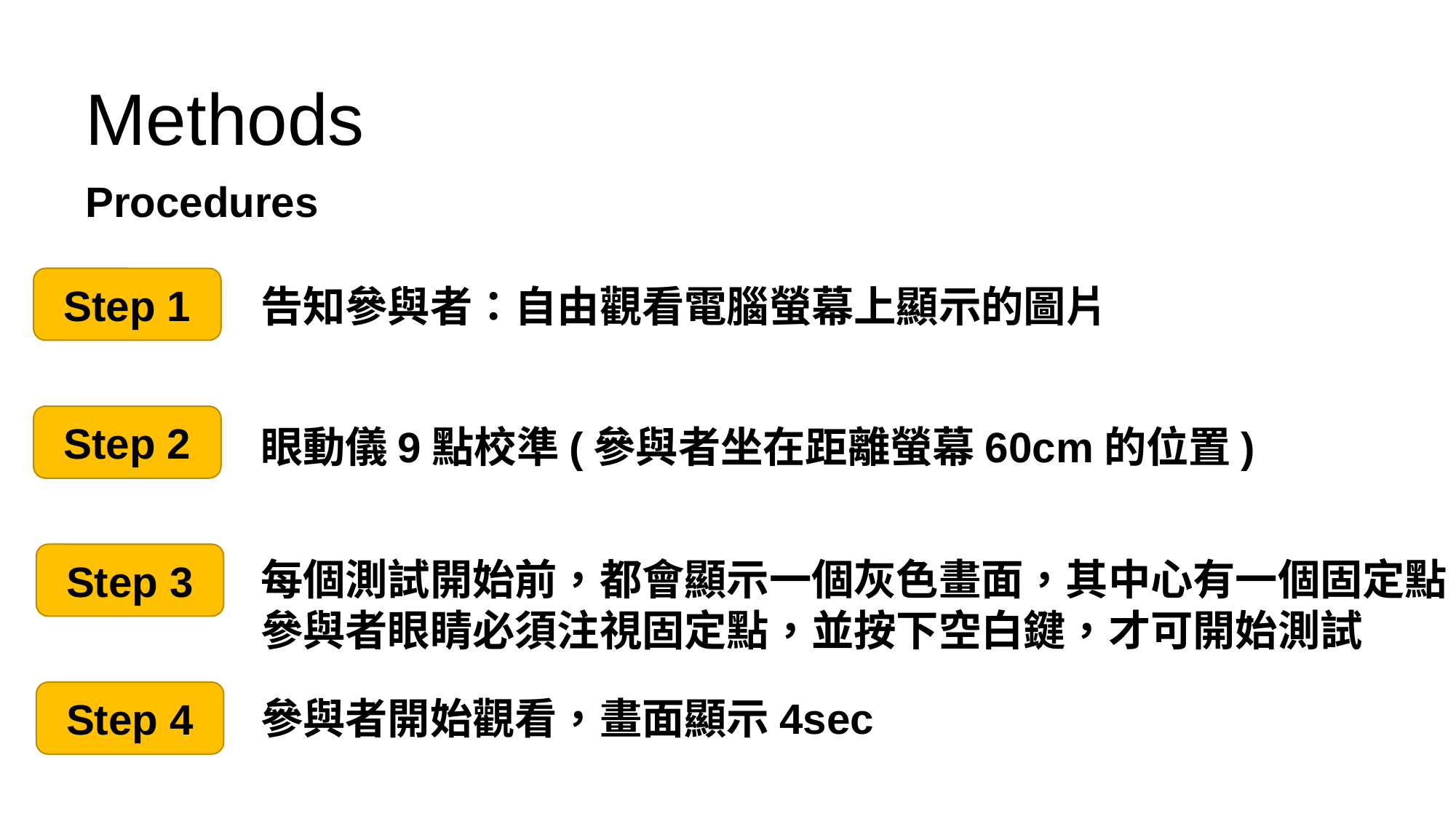

Methods
Procedures
Step 1
告知參與者：自由觀看電腦螢幕上顯示的圖片
Step 2
眼動儀9點校準(參與者坐在距離螢幕60cm的位置)
Step 3
每個測試開始前，都會顯示一個灰色畫面，其中心有一個固定點
參與者眼睛必須注視固定點，並按下空白鍵，才可開始測試
Step 4
參與者開始觀看，畫面顯示4sec